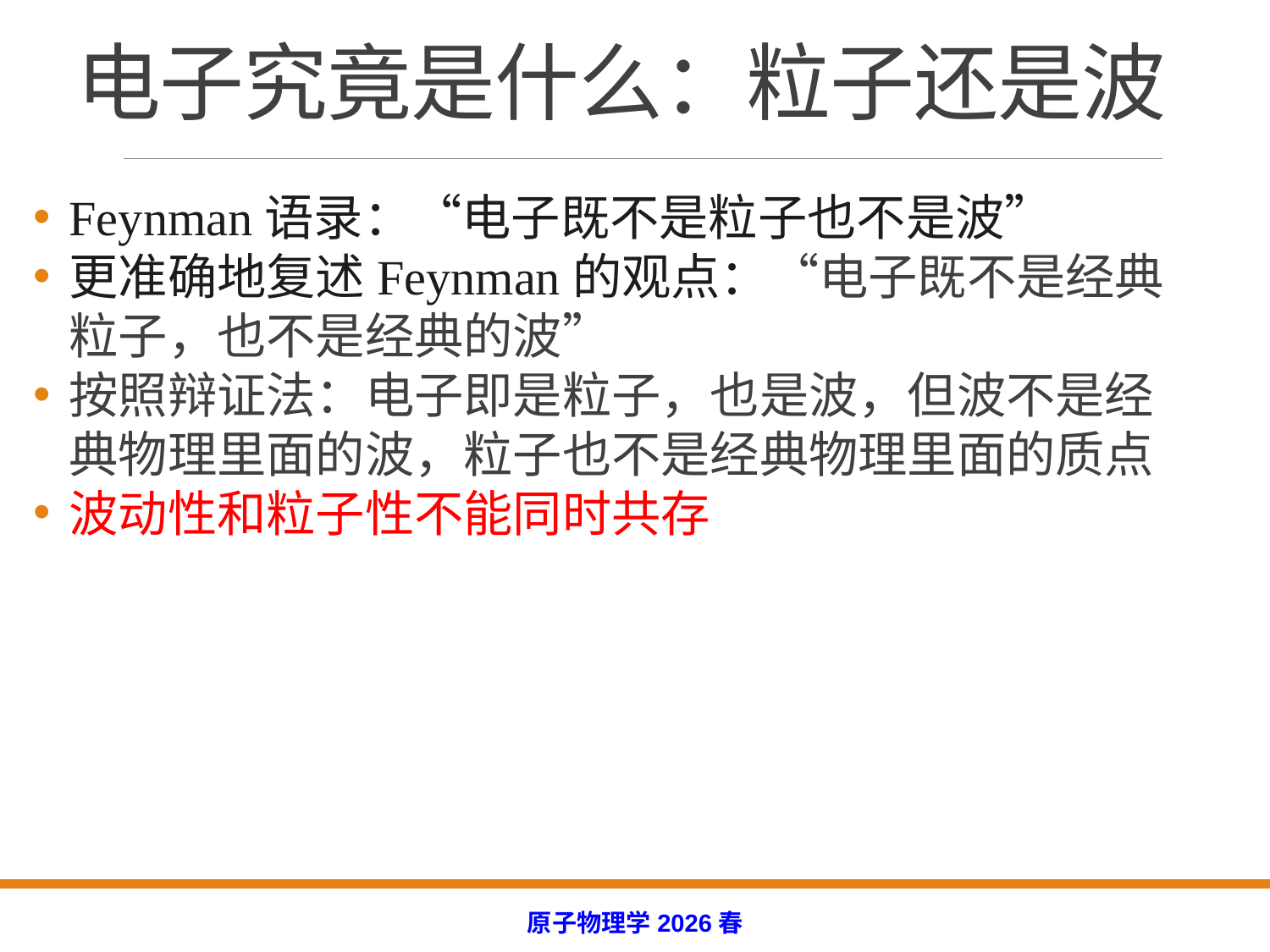

# 电子究竟是什么：粒子还是波
Feynman语录：“电子既不是粒子也不是波”
更准确地复述Feynman的观点：“电子既不是经典粒子，也不是经典的波”
按照辩证法：电子即是粒子，也是波，但波不是经典物理里面的波，粒子也不是经典物理里面的质点
波动性和粒子性不能同时共存
原子物理学2026春
26